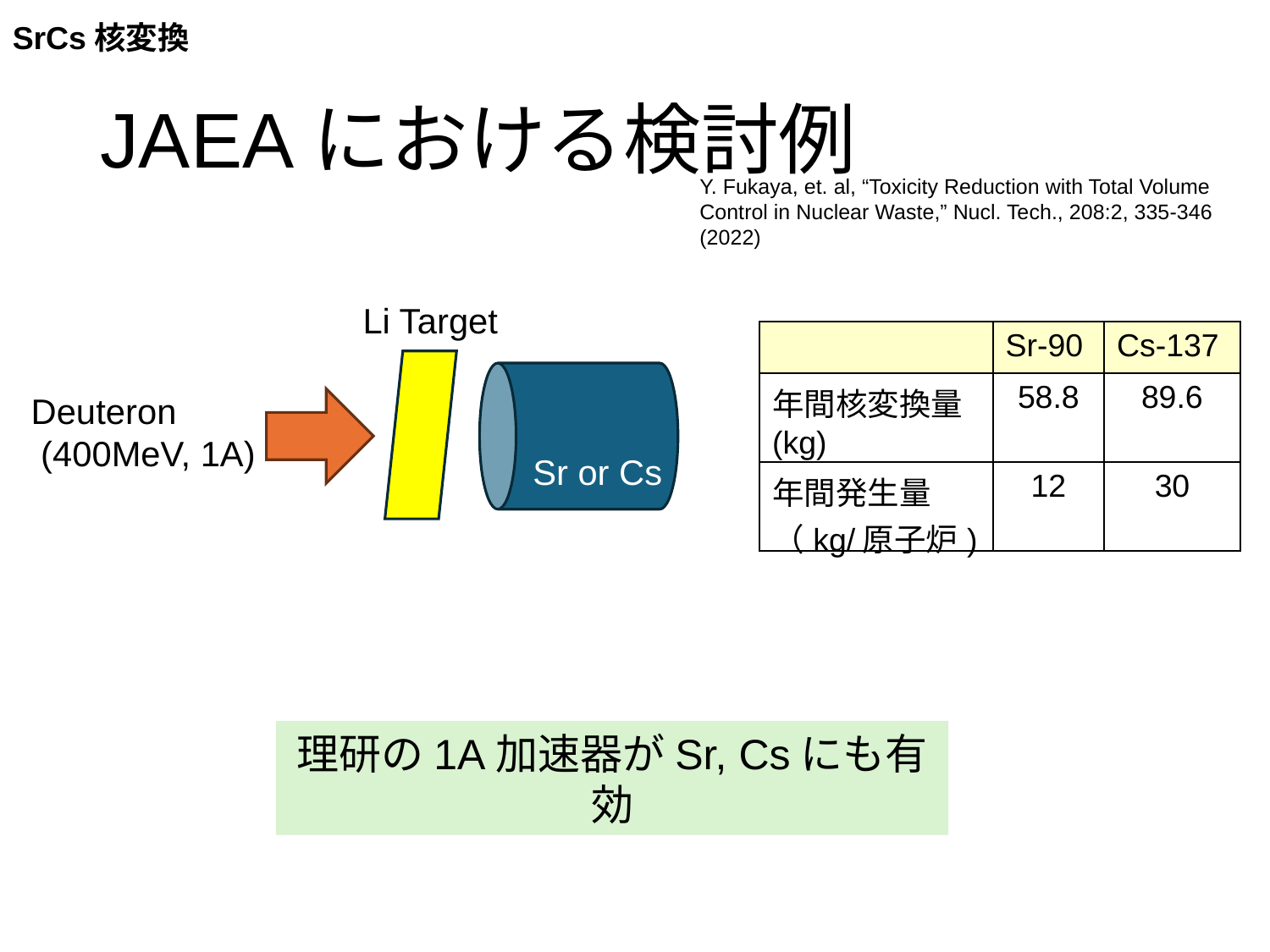

SrCs核変換
# JAEAにおける検討例
Y. Fukaya, et. al, “Toxicity Reduction with Total Volume Control in Nuclear Waste,” Nucl. Tech., 208:2, 335-346 (2022)
Li Target
|  | Sr-90 | Cs-137 |
| --- | --- | --- |
| 年間核変換量 (kg) | 58.8 | 89.6 |
| 年間発生量（kg/原子炉) | 12 | 30 |

Deuteron
 (400MeV, 1A)

Sr or Cs
理研の1A加速器がSr, Csにも有効